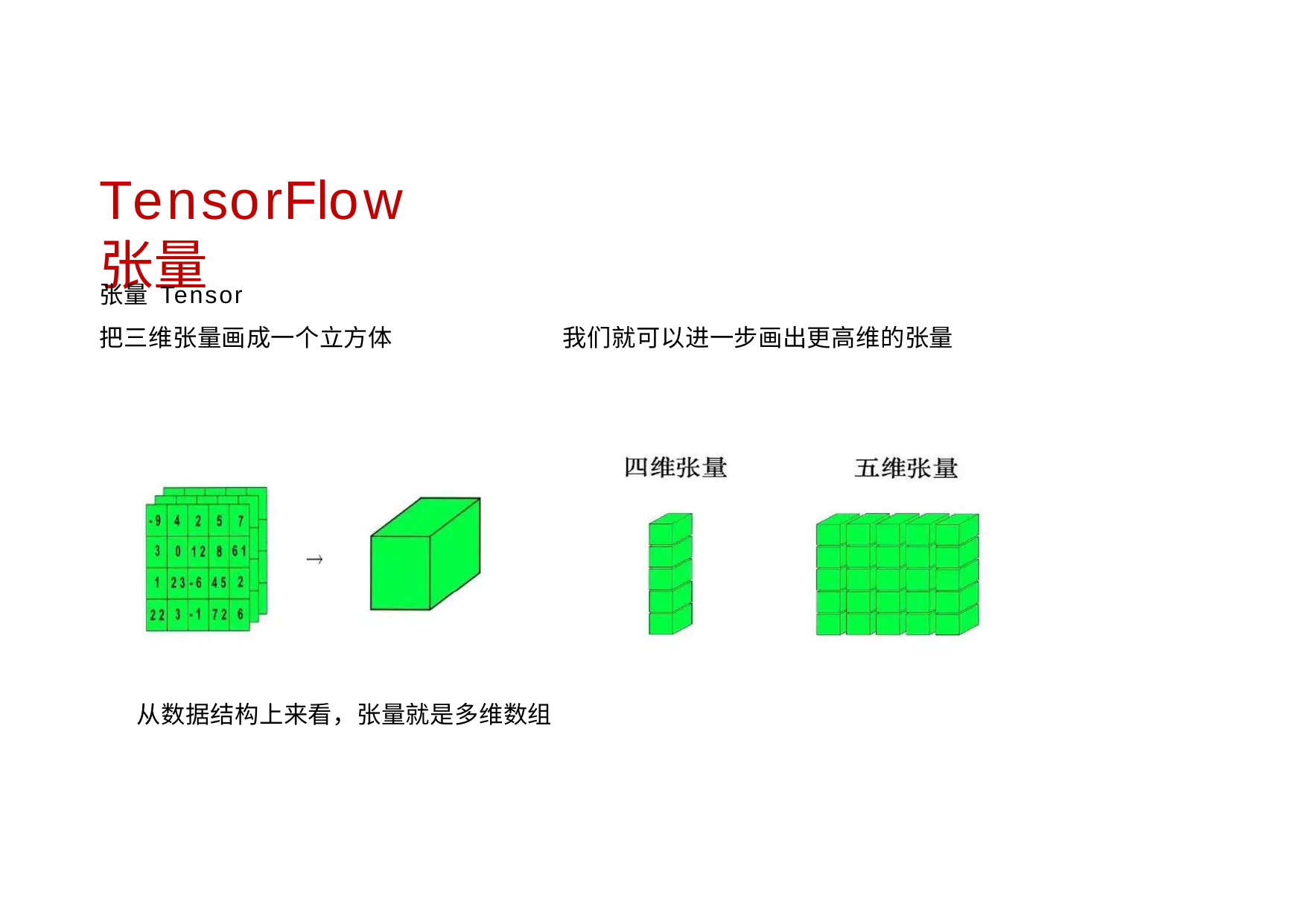

# TensorFlow张量
张量 Tensor
把三维张量画成一个立方体
我们就可以进一步画出更高维的张量

从数据结构上来看，张量就是多维数组